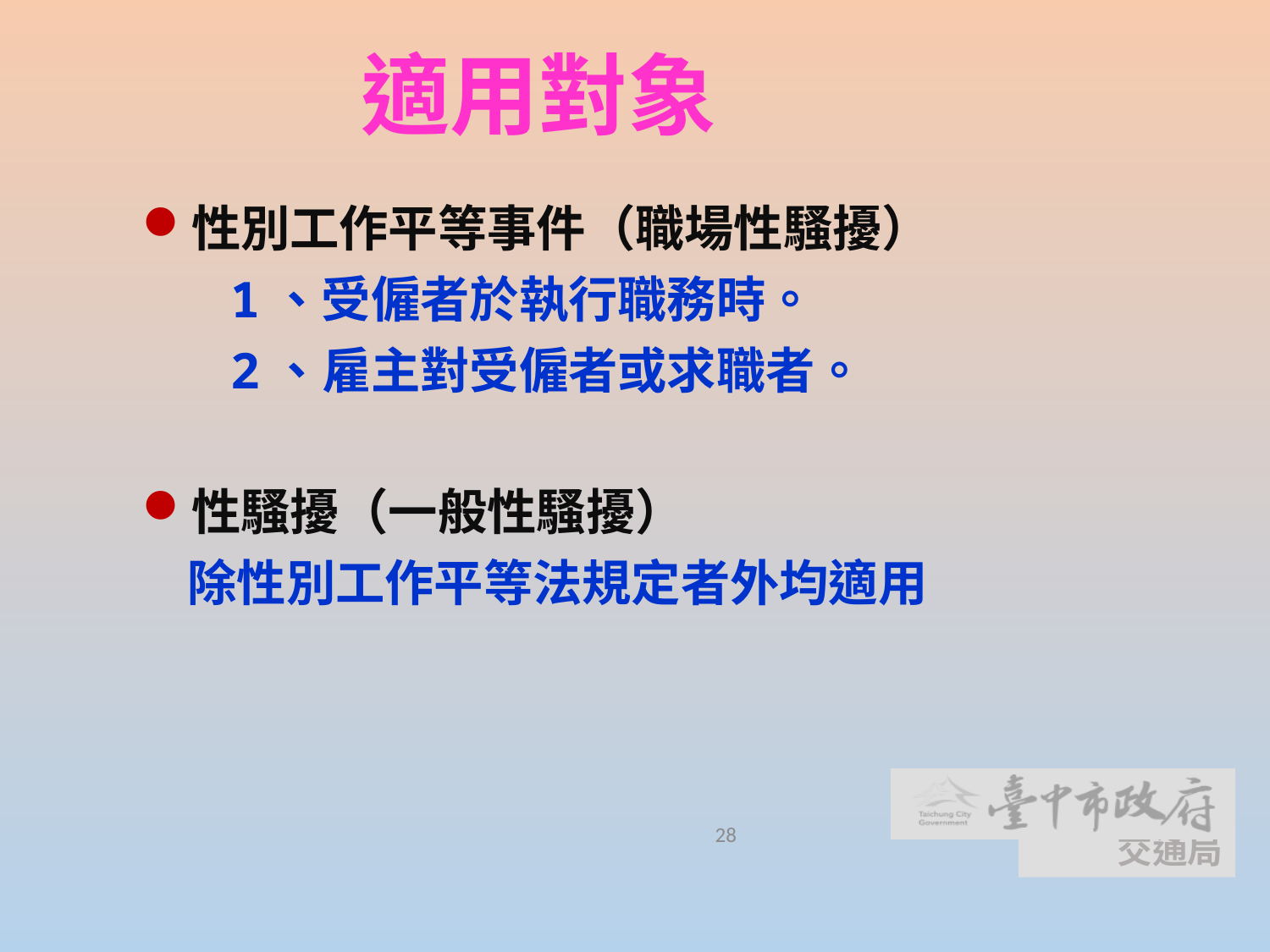

適用對象
性別工作平等事件（職場性騷擾）
   1、受僱者於執行職務時。
   2、雇主對受僱者或求職者。

性騷擾（一般性騷擾）
   除性別工作平等法規定者外均適用
28